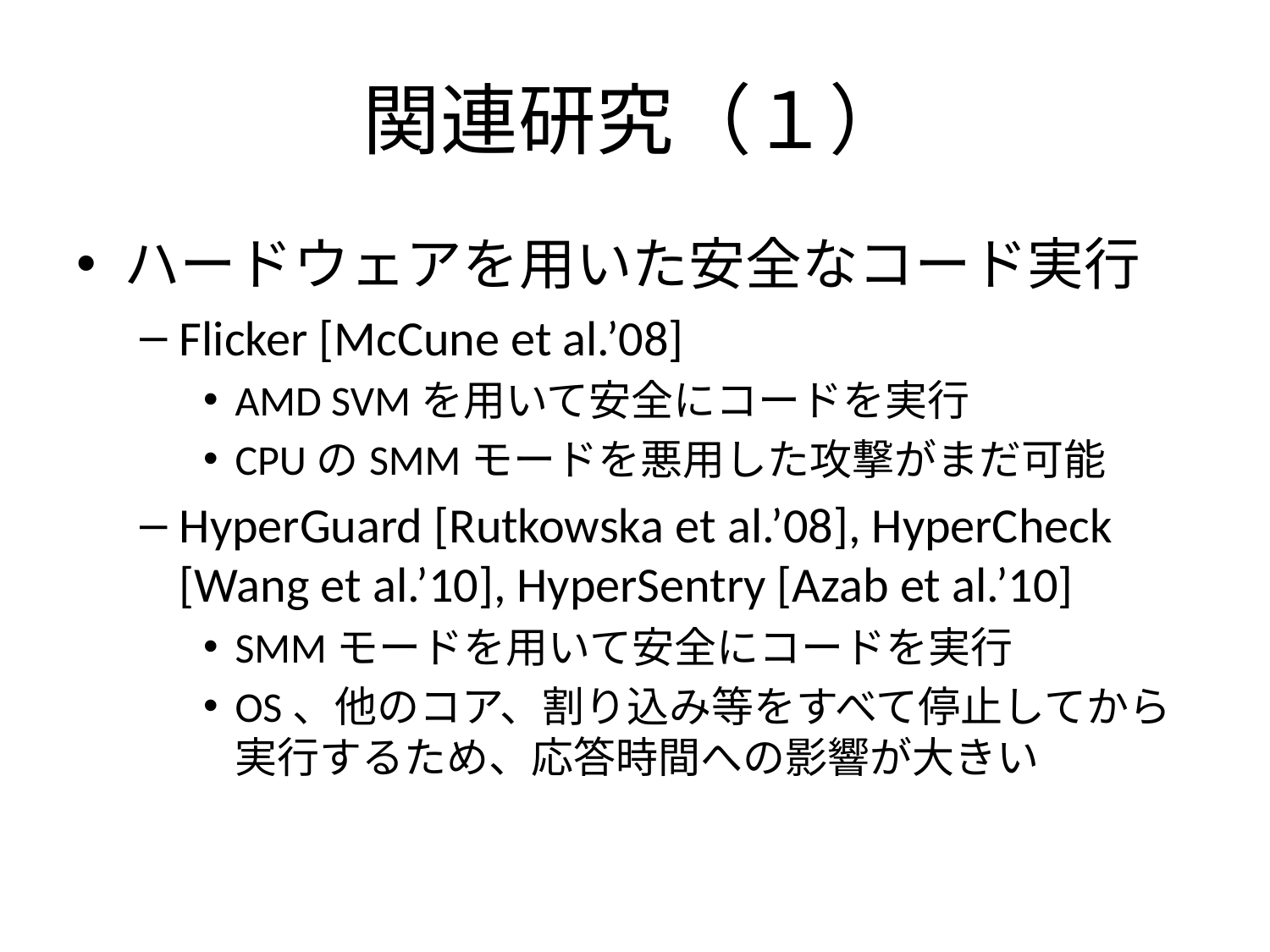

# 関連研究（１）
ハードウェアを用いた安全なコード実行
Flicker [McCune et al.’08]
AMD SVMを用いて安全にコードを実行
CPUのSMMモードを悪用した攻撃がまだ可能
HyperGuard [Rutkowska et al.’08], HyperCheck [Wang et al.’10], HyperSentry [Azab et al.’10]
SMMモードを用いて安全にコードを実行
OS、他のコア、割り込み等をすべて停止してから実行するため、応答時間への影響が大きい